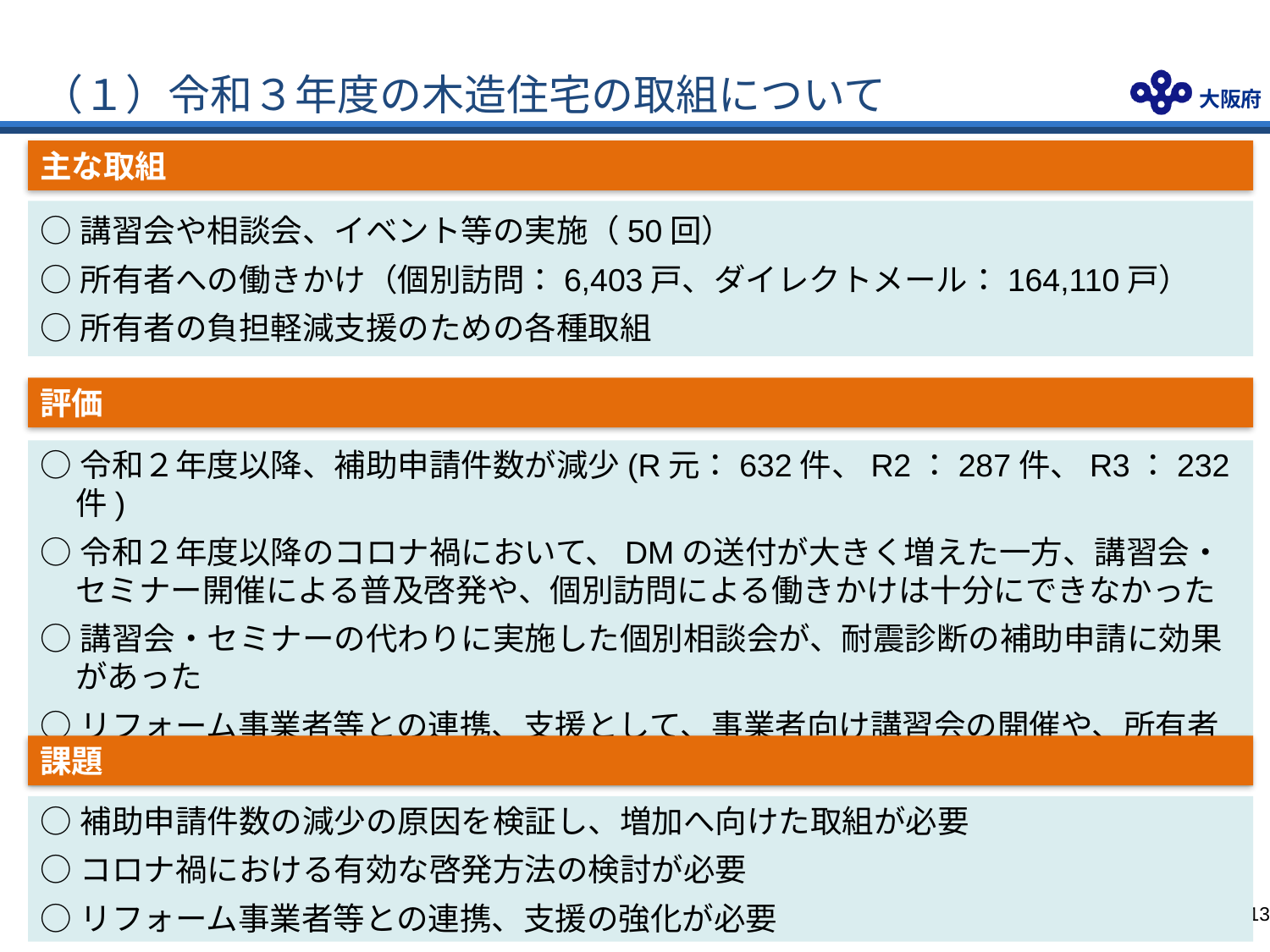

# （１）令和３年度の木造住宅の取組について
主な取組
○講習会や相談会、イベント等の実施（50回）
○所有者への働きかけ（個別訪問：6,403戸、ダイレクトメール：164,110戸）
○所有者の負担軽減支援のための各種取組
評価
○令和２年度以降、補助申請件数が減少(R元：632件、R2：287件、R3：232件)
○令和２年度以降のコロナ禍において、DMの送付が大きく増えた一方、講習会・セミナー開催による普及啓発や、個別訪問による働きかけは十分にできなかった
○講習会・セミナーの代わりに実施した個別相談会が、耐震診断の補助申請に効果があった
○リフォーム事業者等との連携、支援として、事業者向け講習会の開催や、所有者への説明資料を提供するなどしてきたが、十分な連携がとれているとは言えない
課題
○補助申請件数の減少の原因を検証し、増加へ向けた取組が必要
○コロナ禍における有効な啓発方法の検討が必要
○リフォーム事業者等との連携、支援の強化が必要
13